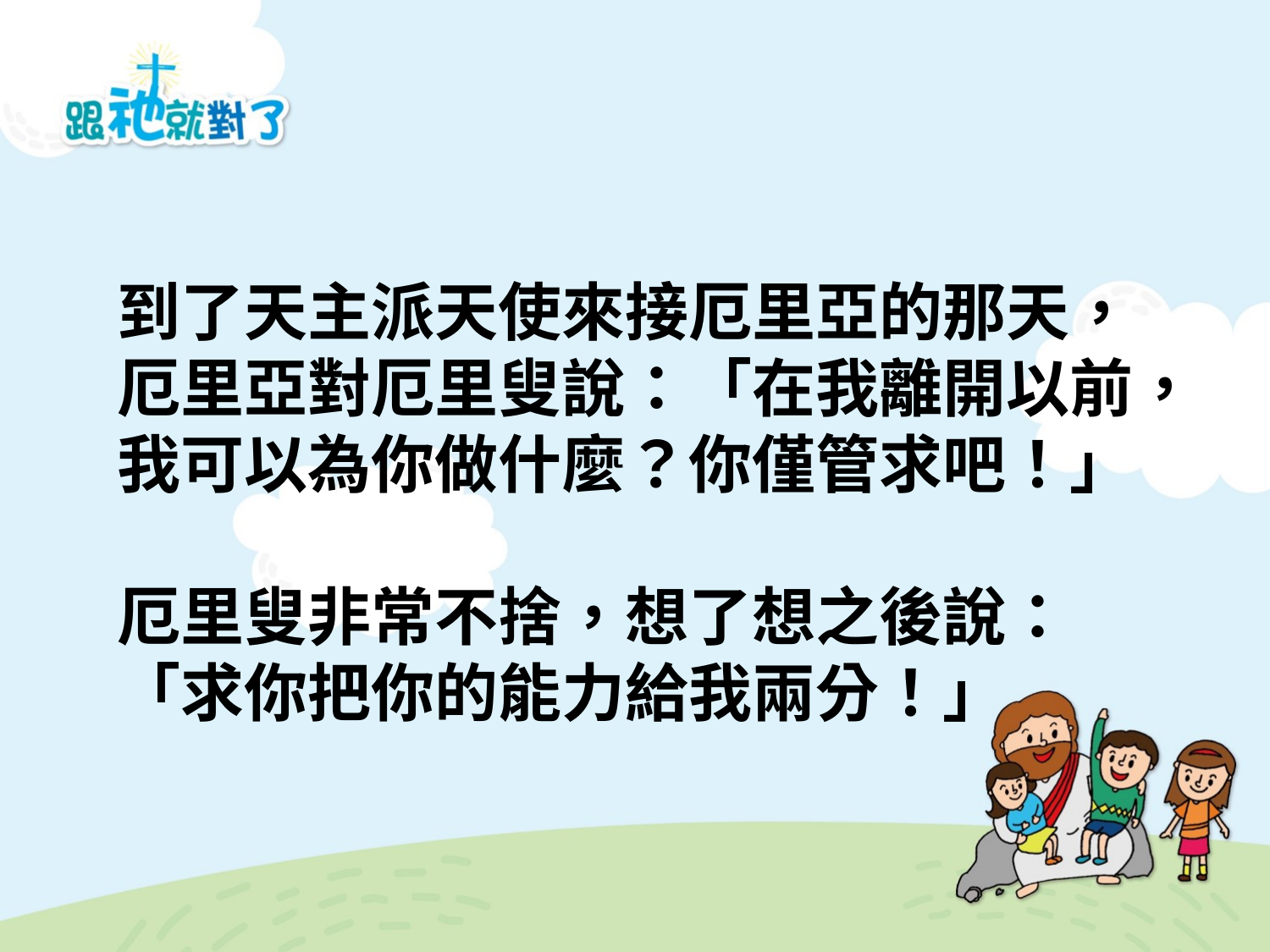

到了天主派天使來接厄里亞的那天，厄里亞對厄里叟說：「在我離開以前，我可以為你做什麼？你僅管求吧！」

厄里叟非常不捨，想了想之後說：「求你把你的能力給我兩分！」